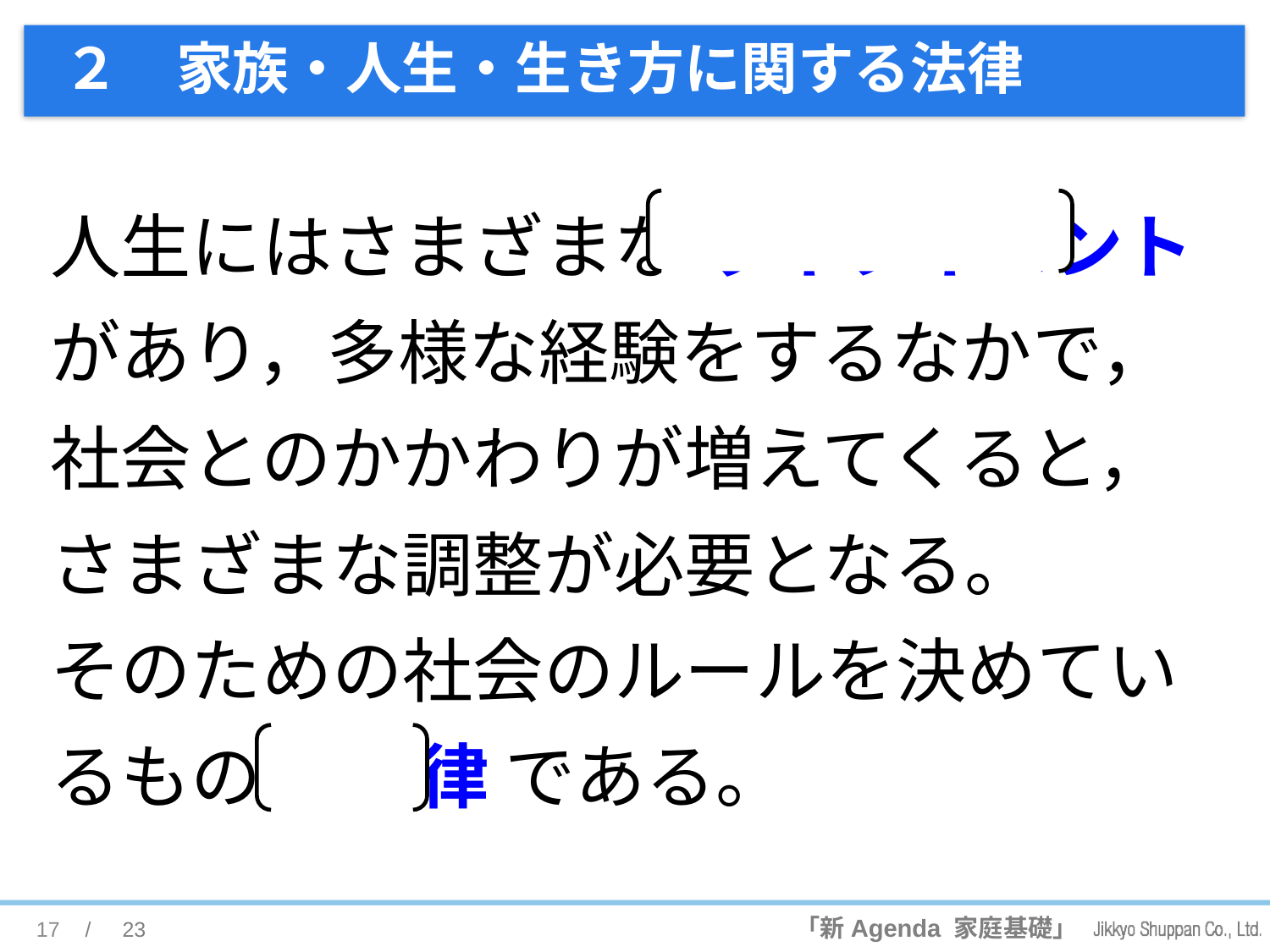

# ２　家族・人生・生き方に関する法律
人生にはさまざまな ライフイベント があり，多様な経験をするなかで，社会とのかかわりが増えてくると，さまざまな調整が必要となる。
そのための社会のルールを決めているものが 法律 である。

17